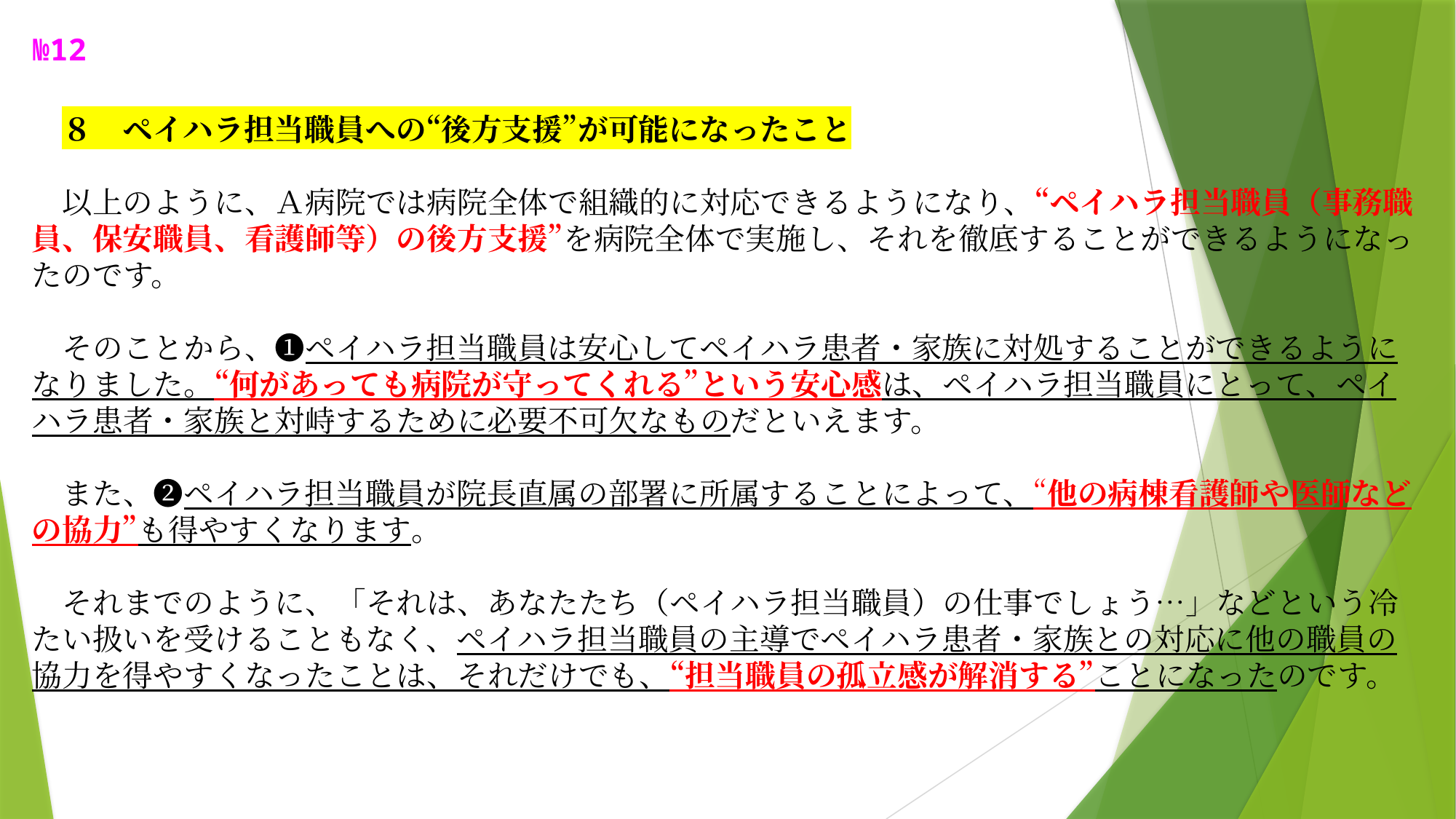

№12

　８　ペイハラ担当職員への“後方支援”が可能になったこと

　以上のように、Ａ病院では病院全体で組織的に対応できるようになり、“ペイハラ担当職員（事務職員、保安職員、看護師等）の後方支援”を病院全体で実施し、それを徹底することができるようになったのです。

　そのことから、❶ペイハラ担当職員は安心してペイハラ患者・家族に対処することができるようになりました。“何があっても病院が守ってくれる”という安心感は、ペイハラ担当職員にとって、ペイハラ患者・家族と対峙するために必要不可欠なものだといえます。

　また、❷ペイハラ担当職員が院長直属の部署に所属することによって、“他の病棟看護師や医師などの協力”も得やすくなります。

　それまでのように、「それは、あなたたち（ペイハラ担当職員）の仕事でしょう…」などという冷たい扱いを受けることもなく、ペイハラ担当職員の主導でペイハラ患者・家族との対応に他の職員の協力を得やすくなったことは、それだけでも、“担当職員の孤立感が解消する”ことになったのです。